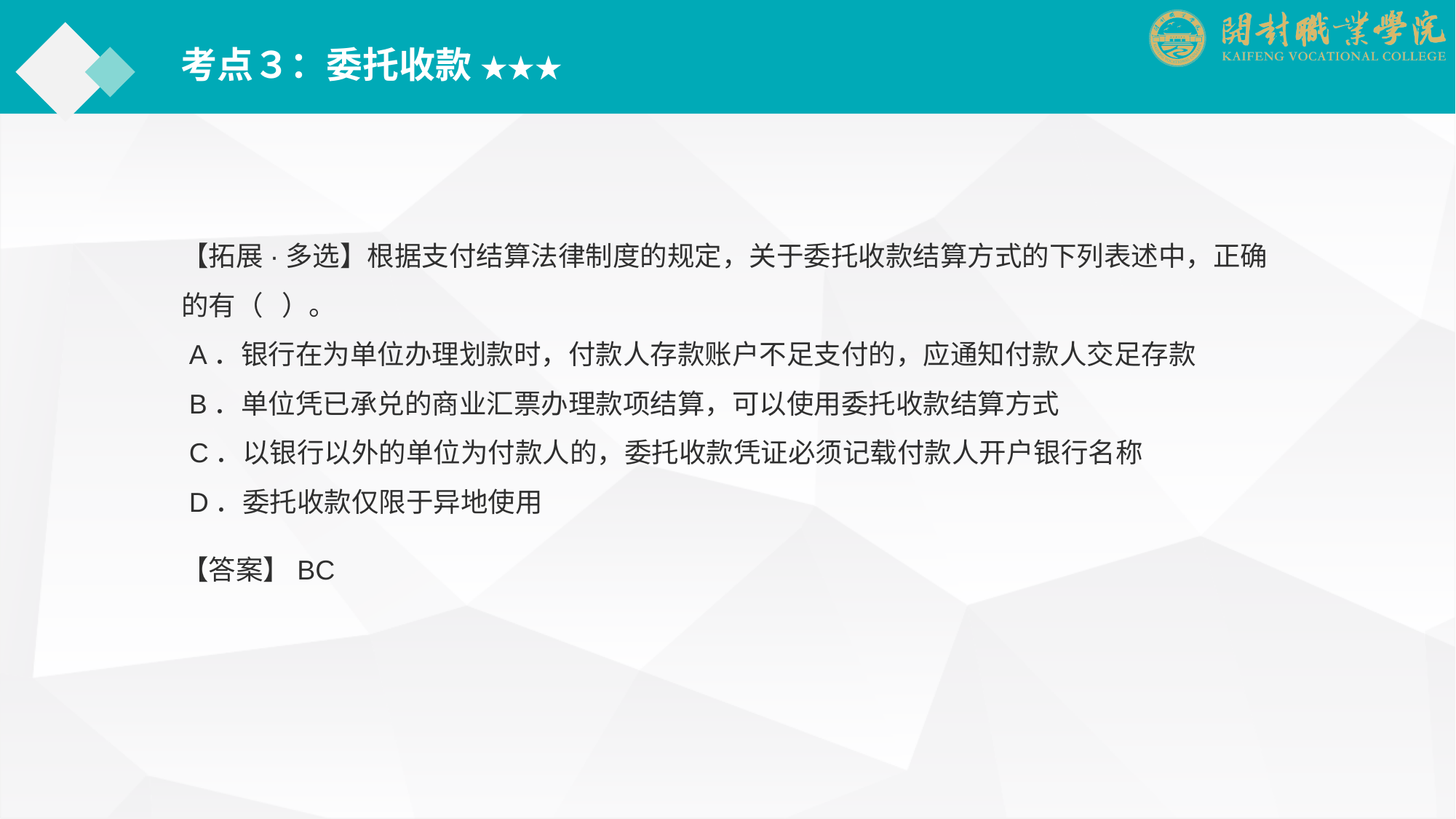

考点３：委托收款 ★★★
【拓展·多选】根据支付结算法律制度的规定，关于委托收款结算方式的下列表述中，正确的有（   ）。
 A．银行在为单位办理划款时，付款人存款账户不足支付的，应通知付款人交足存款
 B．单位凭已承兑的商业汇票办理款项结算，可以使用委托收款结算方式
 C．以银行以外的单位为付款人的，委托收款凭证必须记载付款人开户银行名称
 D．委托收款仅限于异地使用
【答案】BC